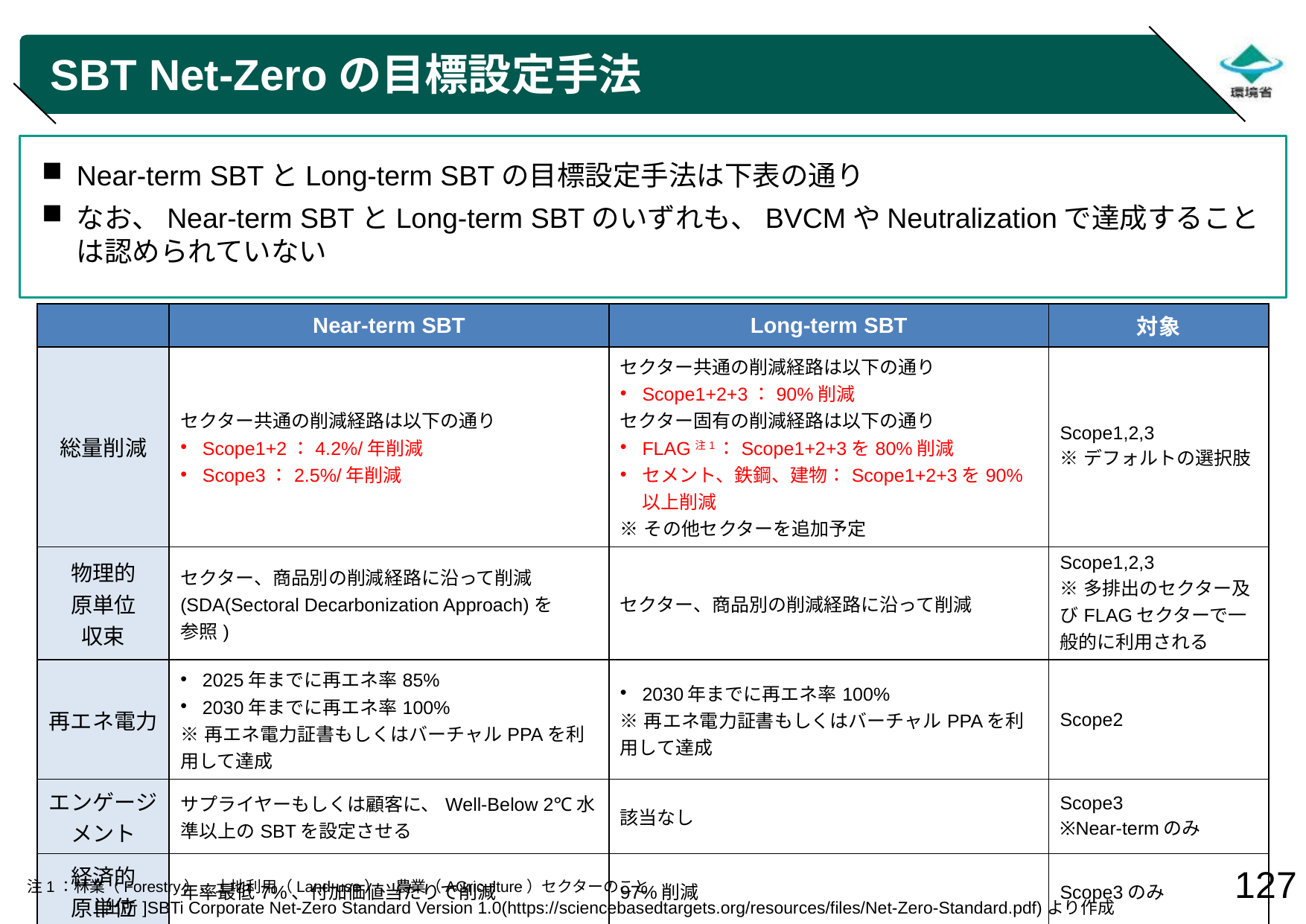

# SBT Net-Zeroの目標設定手法
Near-term SBTとLong-term SBTの目標設定手法は下表の通り
なお、Near-term SBTとLong-term SBTのいずれも、BVCMやNeutralizationで達成することは認められていない
|  | Near-term SBT | Long-term SBT | 対象 |
| --- | --- | --- | --- |
| 総量削減 | セクター共通の削減経路は以下の通り Scope1+2：4.2%/年削減 Scope3：2.5%/年削減 | セクター共通の削減経路は以下の通り Scope1+2+3：90%削減 セクター固有の削減経路は以下の通り FLAG注1：Scope1+2+3を80%削減 セメント、鉄鋼、建物：Scope1+2+3を90%以上削減 ※その他セクターを追加予定 | Scope1,2,3 ※デフォルトの選択肢 |
| 物理的 原単位 収束 | セクター、商品別の削減経路に沿って削減 (SDA(Sectoral Decarbonization Approach)を 参照) | セクター、商品別の削減経路に沿って削減 | Scope1,2,3 ※多排出のセクター及びFLAGセクターで一般的に利用される |
| 再エネ電力 | 2025年までに再エネ率85% 2030年までに再エネ率100% ※再エネ電力証書もしくはバーチャルPPAを利用して達成 | 2030年までに再エネ率100% ※再エネ電力証書もしくはバーチャルPPAを利用して達成 | Scope2 |
| エンゲージ メント | サプライヤーもしくは顧客に、Well-Below 2℃水準以上のSBTを設定させる | 該当なし | Scope3 ※Near-termのみ |
| 経済的 原単位 | 年率最低7%、付加価値当たりで削減 | 97%削減 | Scope3のみ |
| 物理的 原単位 | 年率最低7%、企業で定めた物理量当たりで削減 | 97%削減 | Scope3のみ |
注1：林業（Forestry）、土地利用（Land-use）、農業（AGriculture）セクターのこと
[出所]SBTi Corporate Net-Zero Standard Version 1.0(https://sciencebasedtargets.org/resources/files/Net-Zero-Standard.pdf)より作成